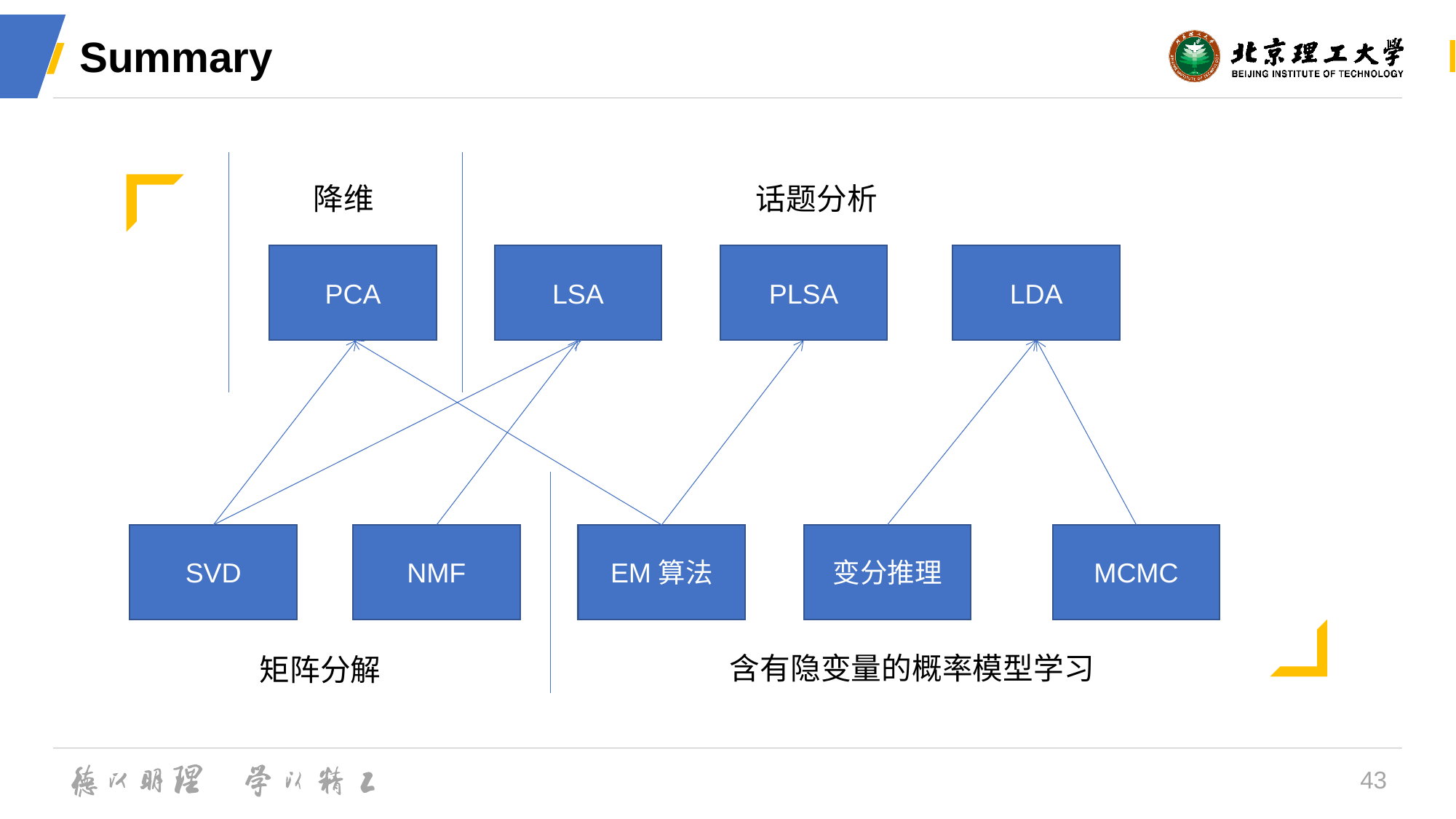

# Summary

降维
话题分析
PCA
LSA
PLSA
LDA
SVD
NMF
EM算法
变分推理
MCMC

含有隐变量的概率模型学习
矩阵分解